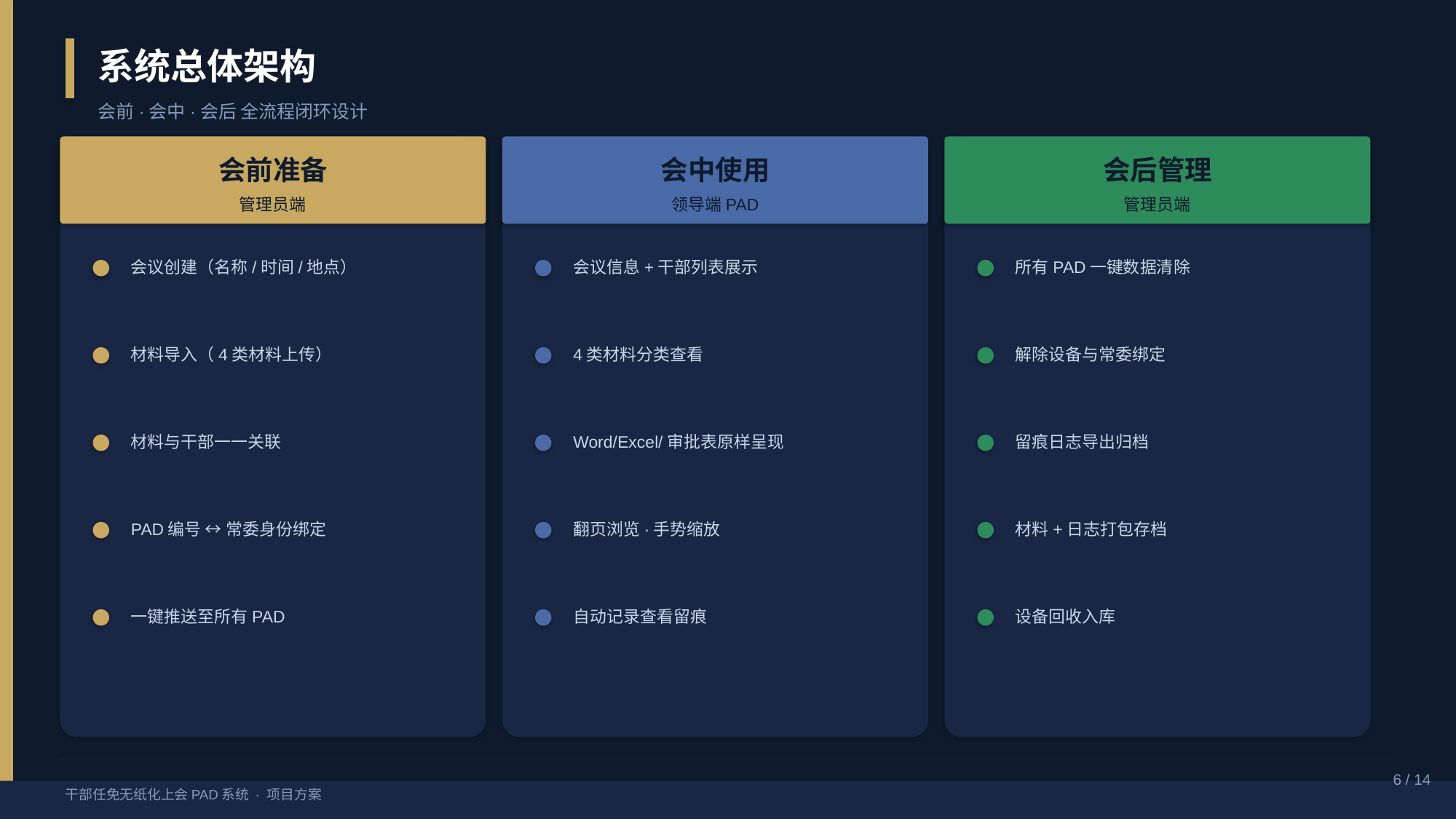

系统总体架构
会前·会中·会后 全流程闭环设计

会前准备
会中使用
会后管理
管理员端
领导端PAD
管理员端
会议创建（名称/时间/地点）
会议信息+干部列表展示
所有PAD一键数据清除

材料导入（4类材料上传）
4类材料分类查看
解除设备与常委绑定

材料与干部一一关联
Word/Excel/审批表原样呈现
留痕日志导出归档

PAD编号 ↔ 常委身份绑定
翻页浏览·手势缩放
材料+日志打包存档

一键推送至所有PAD
自动记录查看留痕
设备回收入库

6 / 14

干部任免无纸化上会PAD系统 · 项目方案